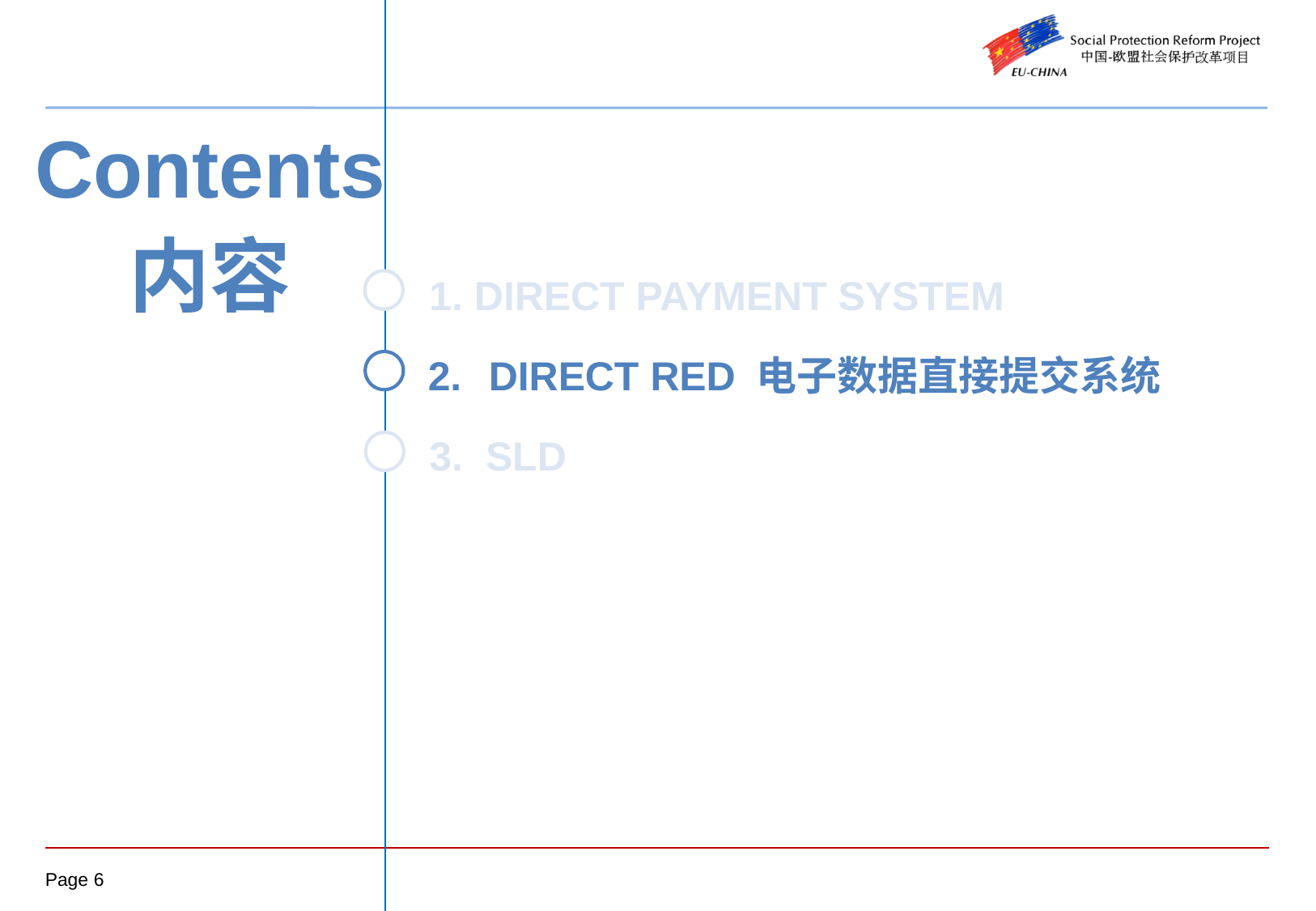

Contents
内容
1. DIRECT PAYMENT SYSTEM

DIRECT RED 电子数据直接提交系统

3.  SLD